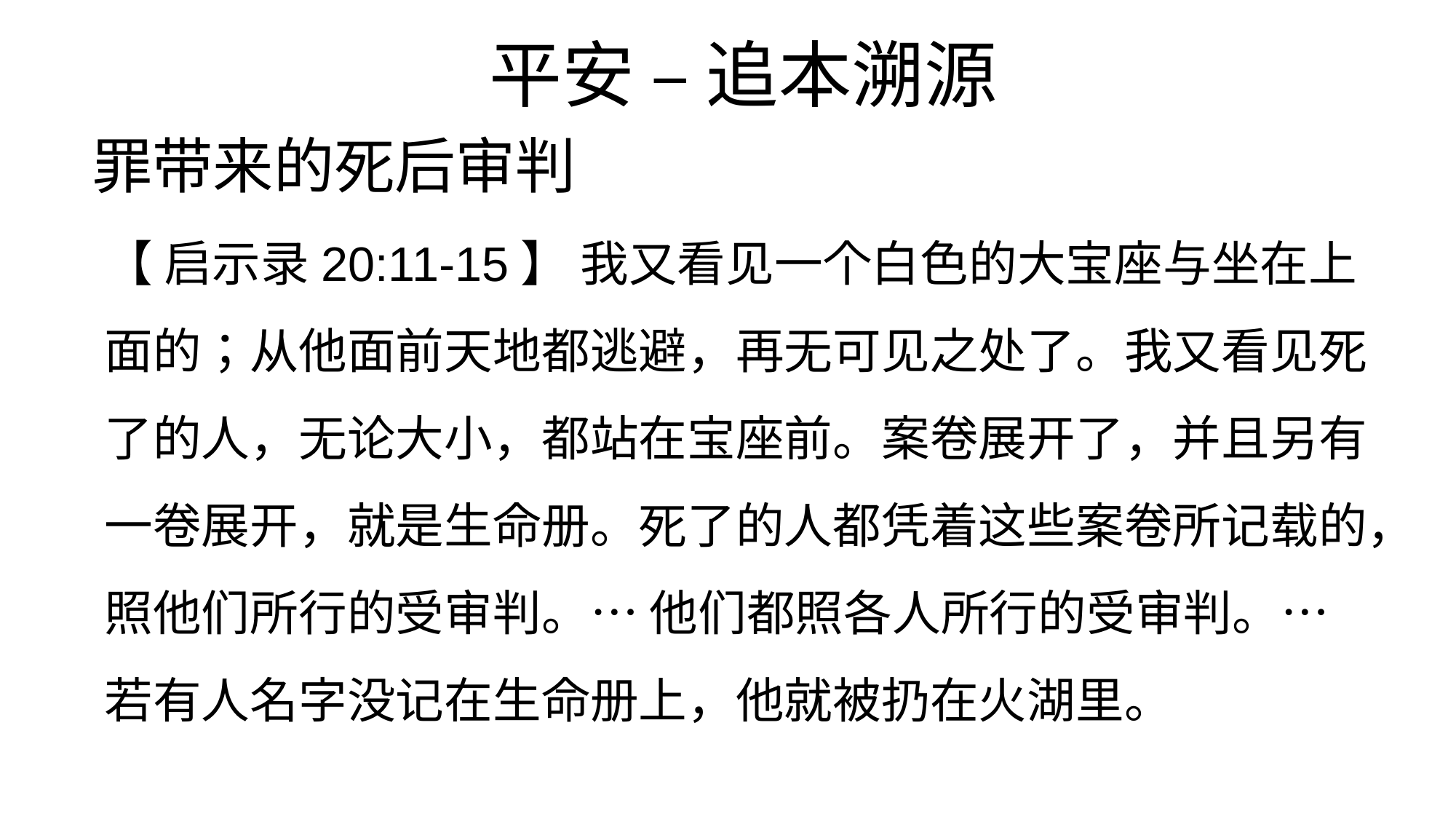

平安 – 追本溯源
罪带来的死后审判
【 启示录20:11-15】 我又看见一个白色的大宝座与坐在上面的；从他面前天地都逃避，再无可见之处了。我又看见死了的人，无论大小，都站在宝座前。案卷展开了，并且另有一卷展开，就是生命册。死了的人都凭着这些案卷所记载的，照他们所行的受审判。… 他们都照各人所行的受审判。… 若有人名字没记在生命册上，他就被扔在火湖里。